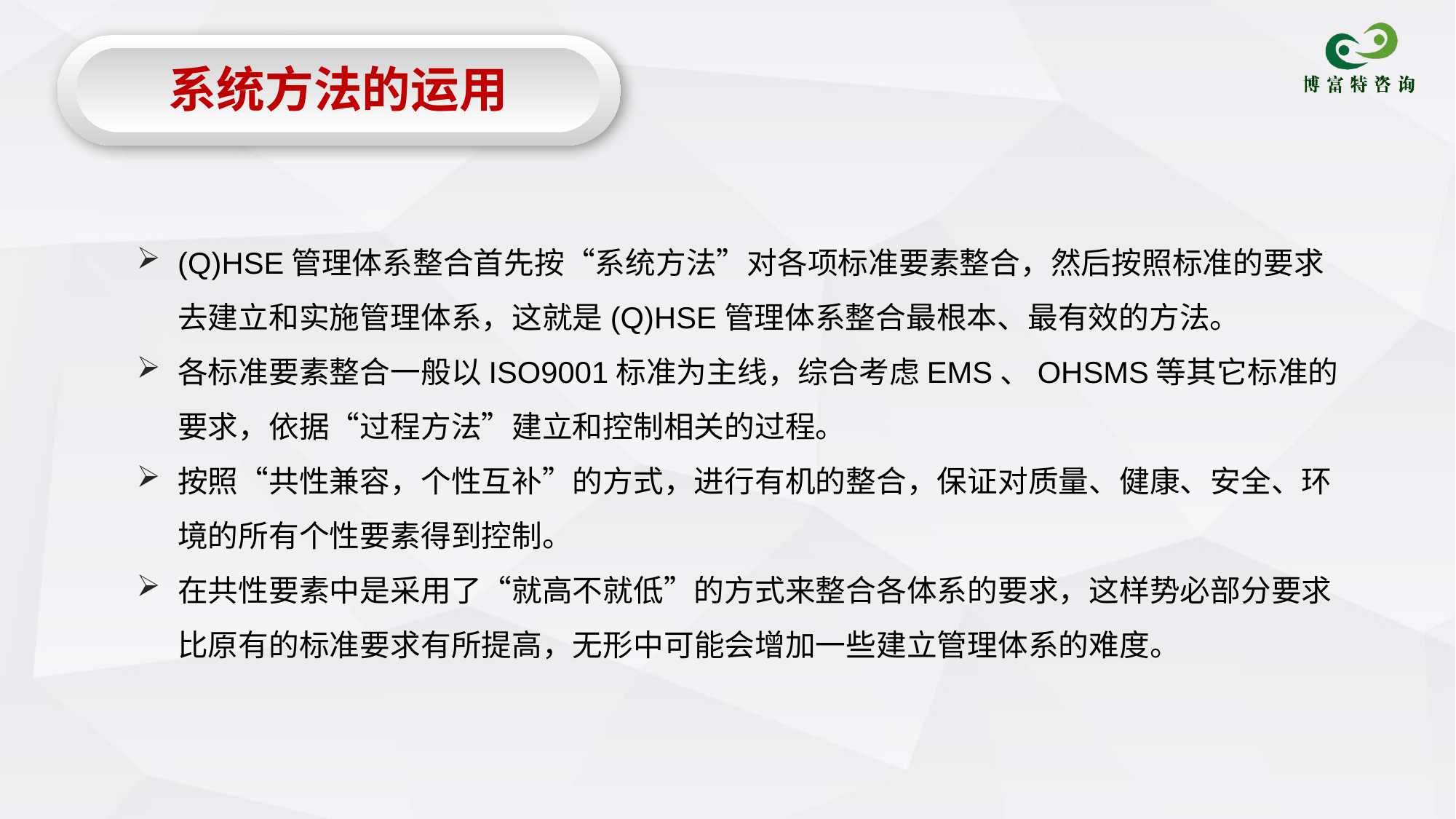

系统方法的运用
(Q)HSE管理体系整合首先按“系统方法”对各项标准要素整合，然后按照标准的要求去建立和实施管理体系，这就是(Q)HSE管理体系整合最根本、最有效的方法。
各标准要素整合一般以ISO9001标准为主线，综合考虑EMS、OHSMS等其它标准的要求，依据“过程方法”建立和控制相关的过程。
按照“共性兼容，个性互补”的方式，进行有机的整合，保证对质量、健康、安全、环境的所有个性要素得到控制。
在共性要素中是采用了“就高不就低”的方式来整合各体系的要求，这样势必部分要求比原有的标准要求有所提高，无形中可能会增加一些建立管理体系的难度。